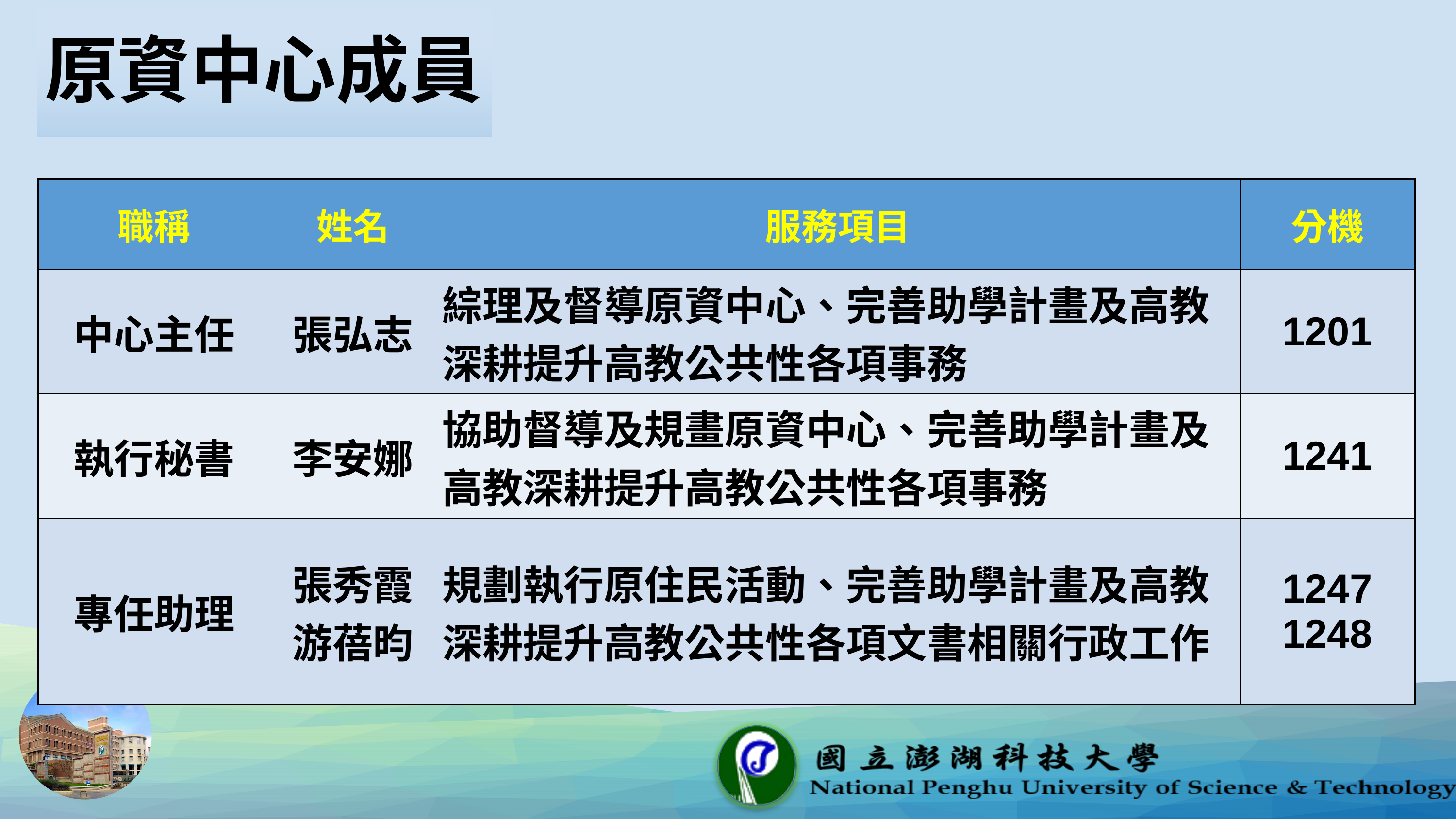

# 原資中心成員
| 職稱 | 姓名 | 服務項目 | 分機 |
| --- | --- | --- | --- |
| 中心主任 | 張弘志 | 綜理及督導原資中心、完善助學計畫及高教深耕提升高教公共性各項事務 | 1201 |
| 執行秘書 | 李安娜 | 協助督導及規畫原資中心、完善助學計畫及高教深耕提升高教公共性各項事務 | 1241 |
| 專任助理 | 張秀霞 游蓓昀 | 規劃執行原住民活動、完善助學計畫及高教深耕提升高教公共性各項文書相關行政工作 | 1247 1248 |